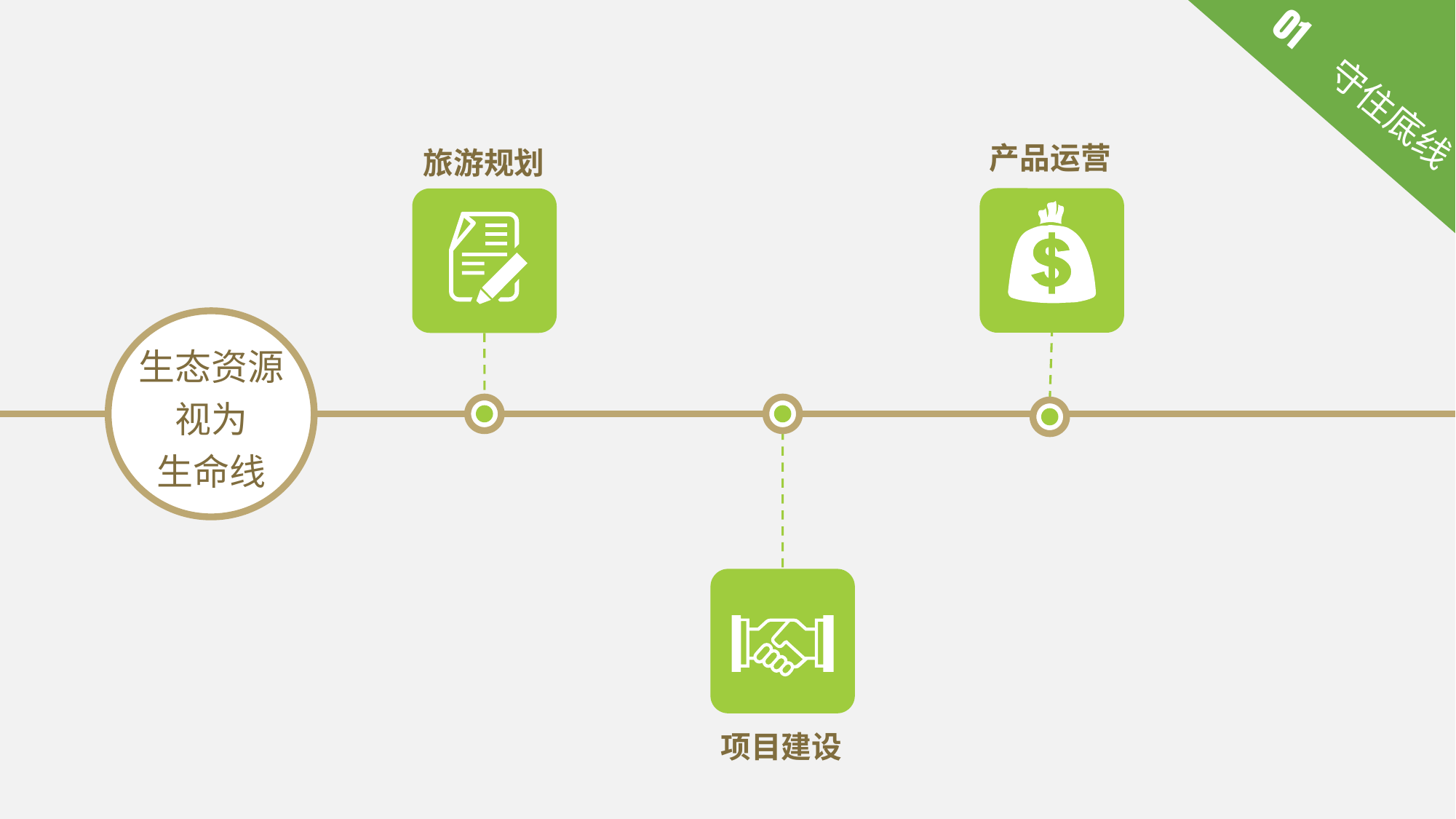

01    守住底线
产品运营
旅游规划

生态资源视为
生命线

项目建设